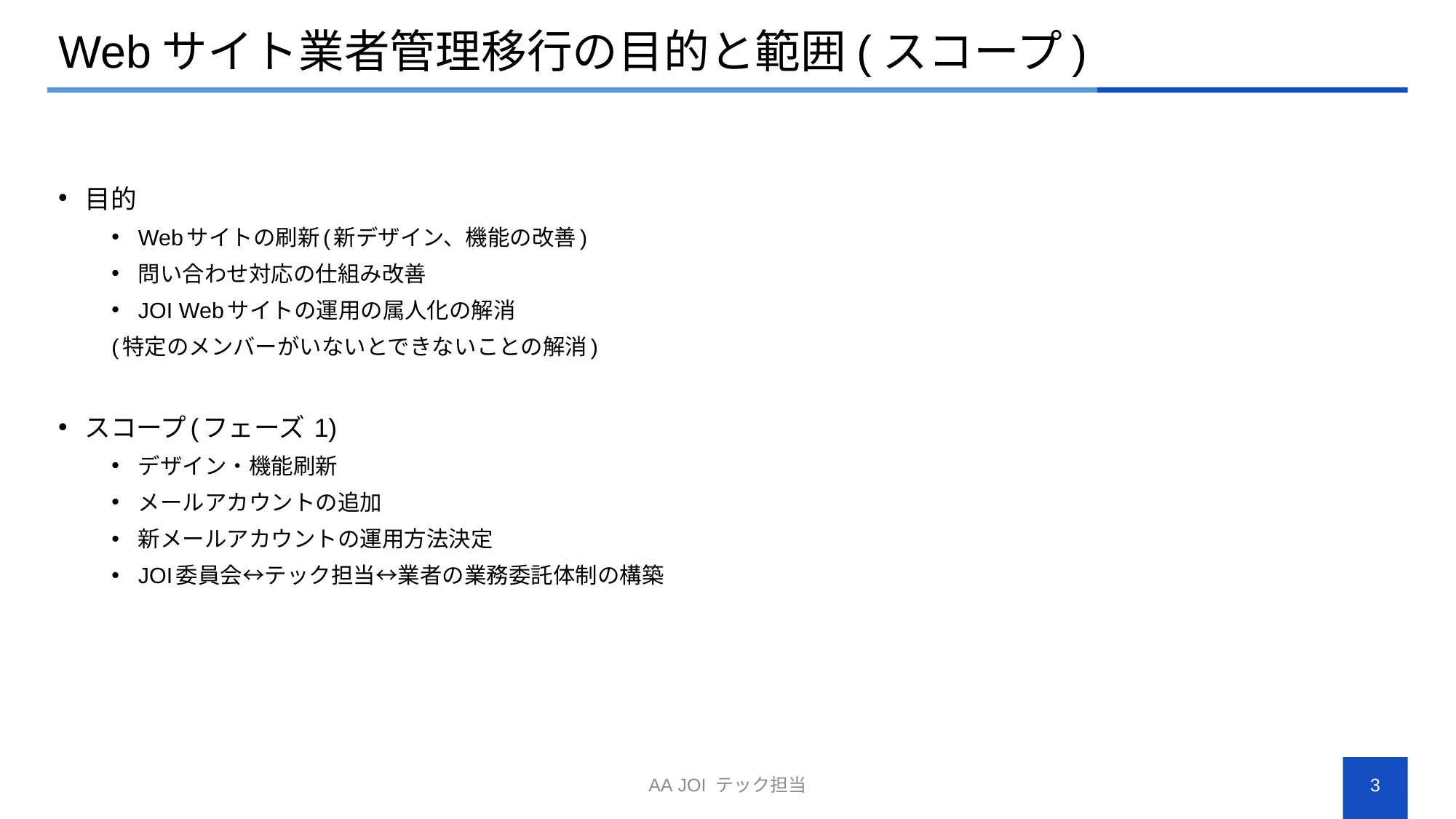

# Webサイト業者管理移行の目的と範囲(スコープ)
目的
Webサイトの刷新(新デザイン、機能の改善)
問い合わせ対応の仕組み改善
JOI Webサイトの運用の属人化の解消
	(特定のメンバーがいないとできないことの解消)

スコープ(フェーズ 1)
デザイン・機能刷新
メールアカウントの追加
新メールアカウントの運用方法決定
JOI委員会↔テック担当↔業者の業務委託体制の構築
AA JOI テック担当
3